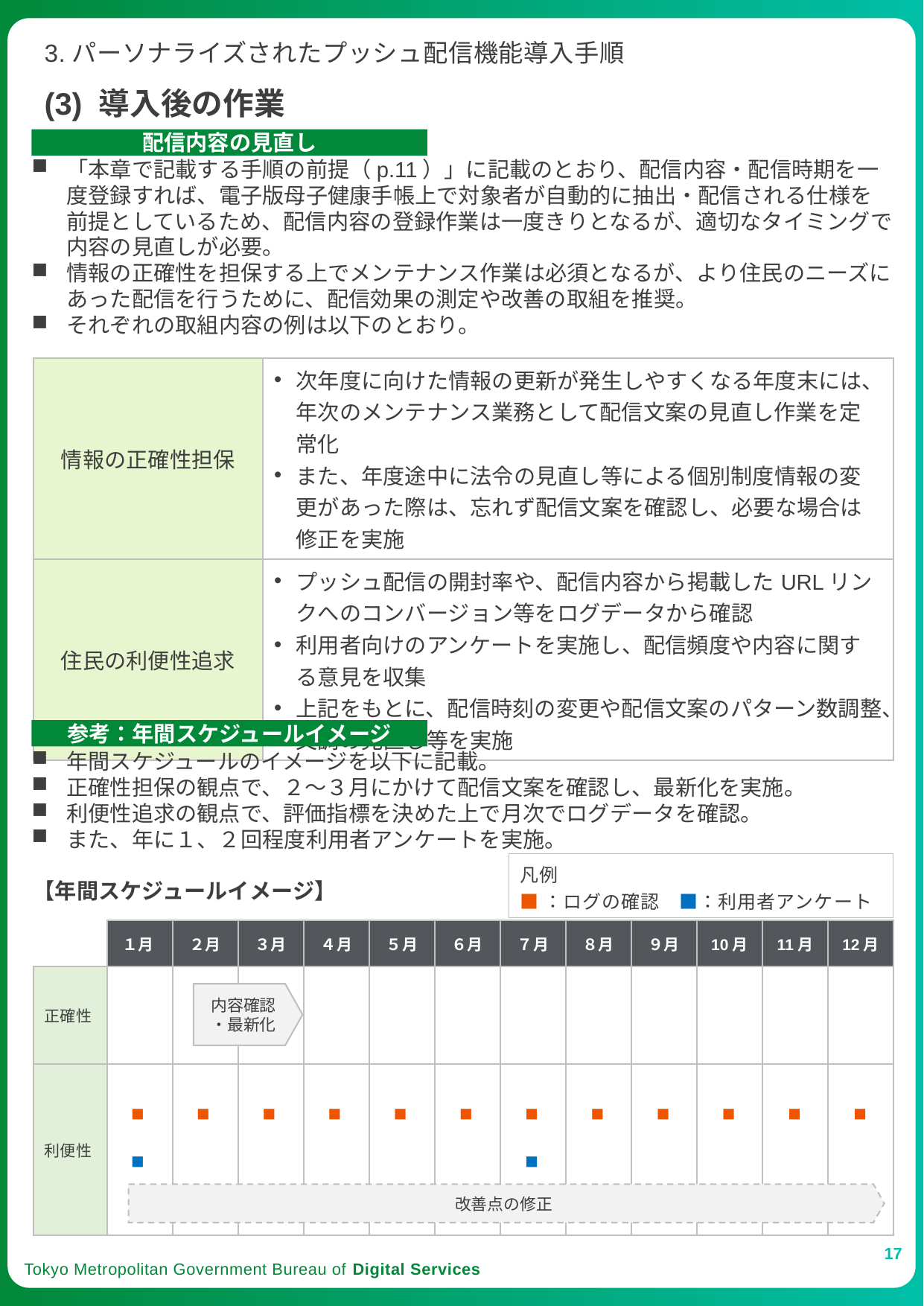

3.パーソナライズされたプッシュ配信機能導入手順
(3) 導入後の作業
配信内容の見直し
「本章で記載する手順の前提（p.11）」に記載のとおり、配信内容・配信時期を一度登録すれば、電子版母子健康手帳上で対象者が自動的に抽出・配信される仕様を前提としているため、配信内容の登録作業は一度きりとなるが、適切なタイミングで内容の見直しが必要。
情報の正確性を担保する上でメンテナンス作業は必須となるが、より住民のニーズにあった配信を行うために、配信効果の測定や改善の取組を推奨。
それぞれの取組内容の例は以下のとおり。
| 情報の正確性担保 | 次年度に向けた情報の更新が発生しやすくなる年度末には、年次のメンテナンス業務として配信文案の見直し作業を定常化 また、年度途中に法令の見直し等による個別制度情報の変更があった際は、忘れず配信文案を確認し、必要な場合は修正を実施 |
| --- | --- |
| 住民の利便性追求 | プッシュ配信の開封率や、配信内容から掲載したURLリンクへのコンバージョン等をログデータから確認 利用者向けのアンケートを実施し、配信頻度や内容に関する意見を収集 上記をもとに、配信時刻の変更や配信文案のパターン数調整、文調の見直し等を実施 |
参考：年間スケジュールイメージ
年間スケジュールのイメージを以下に記載。
正確性担保の観点で、２～３月にかけて配信文案を確認し、最新化を実施。
利便性追求の観点で、評価指標を決めた上で月次でログデータを確認。
また、年に１、２回程度利用者アンケートを実施。
凡例
■：ログの確認　■：利用者アンケート
【年間スケジュールイメージ】
|  | １月 | ２月 | ３月 | ４月 | ５月 | ６月 | ７月 | ８月 | ９月 | 10月 | 11月 | 12月 |
| --- | --- | --- | --- | --- | --- | --- | --- | --- | --- | --- | --- | --- |
| 正確性 |  |  |  |  |  |  |  |  |  |  |  |  |
| 利便性 |  |  |  |  |  |  |  |  |  |  |  |  |
内容確認
・最新化
■
■
■
■
■
■
■
■
■
■
■
■
■
■
改善点の修正
17